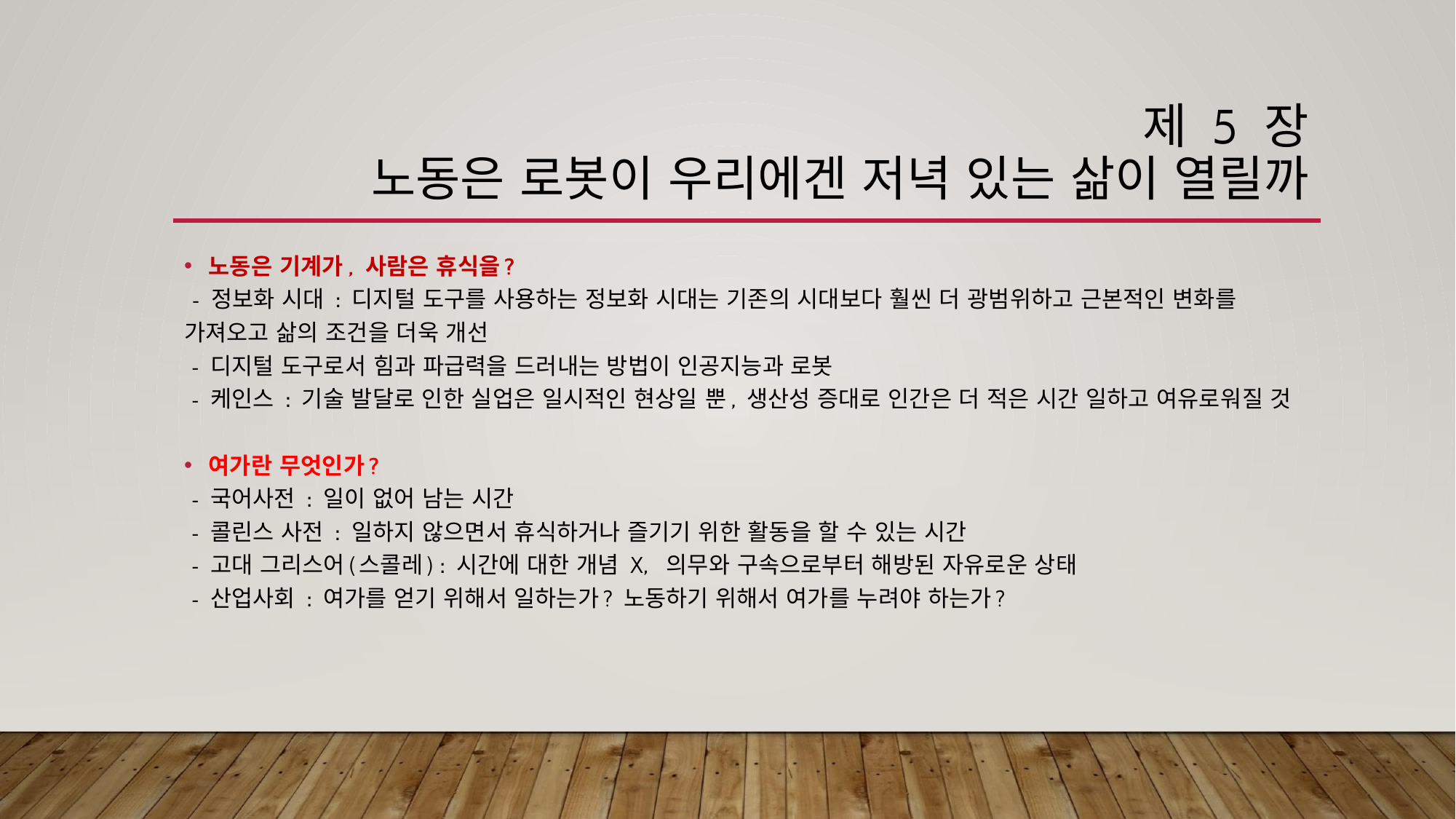

# 제 5 장 노동은 로봇이 우리에겐 저녁 있는 삶이 열릴까
노동은 기계가, 사람은 휴식을?
 - 정보화 시대 : 디지털 도구를 사용하는 정보화 시대는 기존의 시대보다 훨씬 더 광범위하고 근본적인 변화를 가져오고 삶의 조건을 더욱 개선
 - 디지털 도구로서 힘과 파급력을 드러내는 방법이 인공지능과 로봇
 - 케인스 : 기술 발달로 인한 실업은 일시적인 현상일 뿐, 생산성 증대로 인간은 더 적은 시간 일하고 여유로워질 것

여가란 무엇인가?
 - 국어사전 : 일이 없어 남는 시간
 - 콜린스 사전 : 일하지 않으면서 휴식하거나 즐기기 위한 활동을 할 수 있는 시간
 - 고대 그리스어(스콜레) : 시간에 대한 개념 X,  의무와 구속으로부터 해방된 자유로운 상태
 - 산업사회 : 여가를 얻기 위해서 일하는가? 노동하기 위해서 여가를 누려야 하는가?